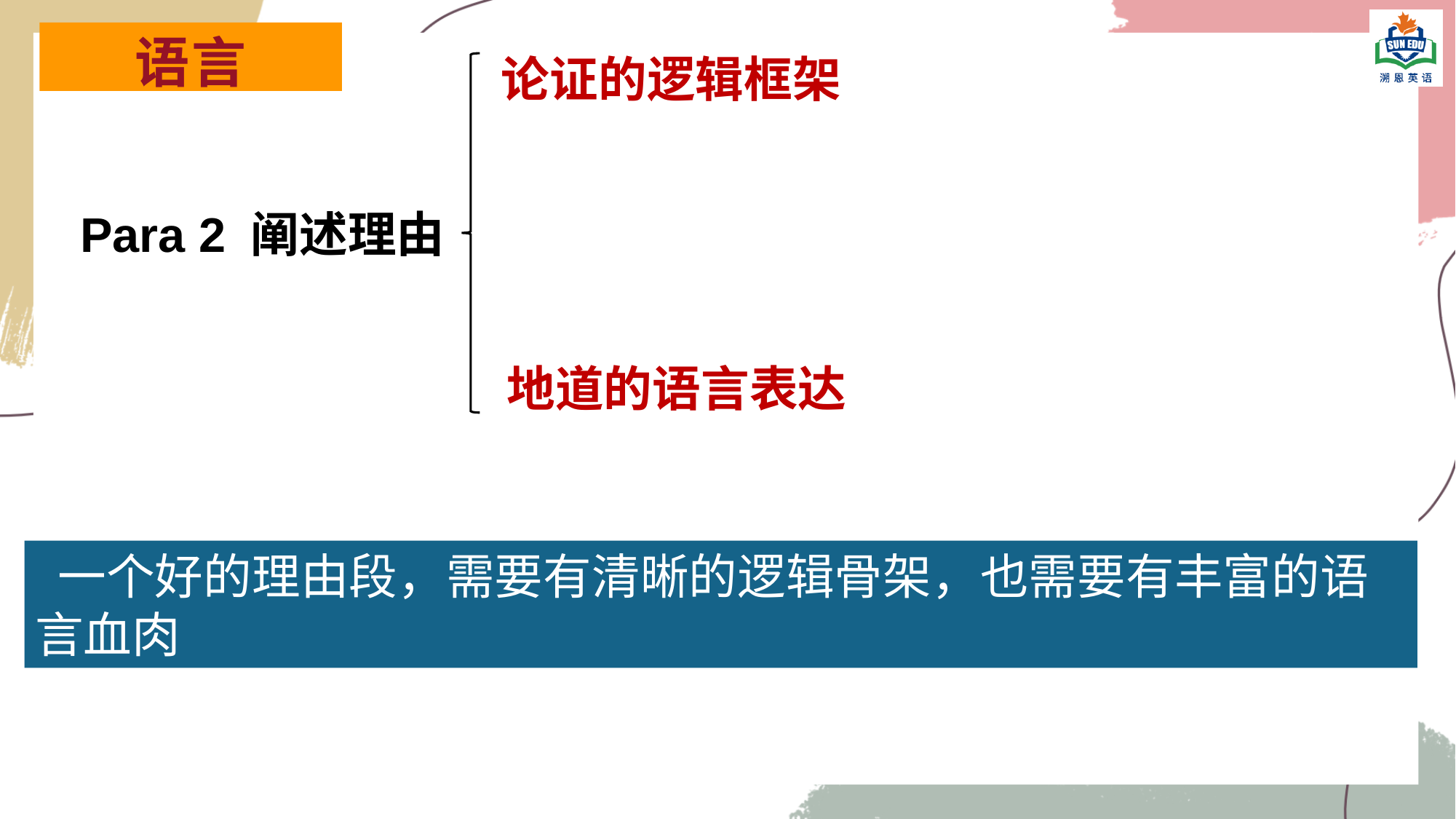

语言
论证的逻辑框架

Para 2 阐述理由
地道的语言表达
 一个好的理由段，需要有清晰的逻辑骨架，也需要有丰富的语言血肉